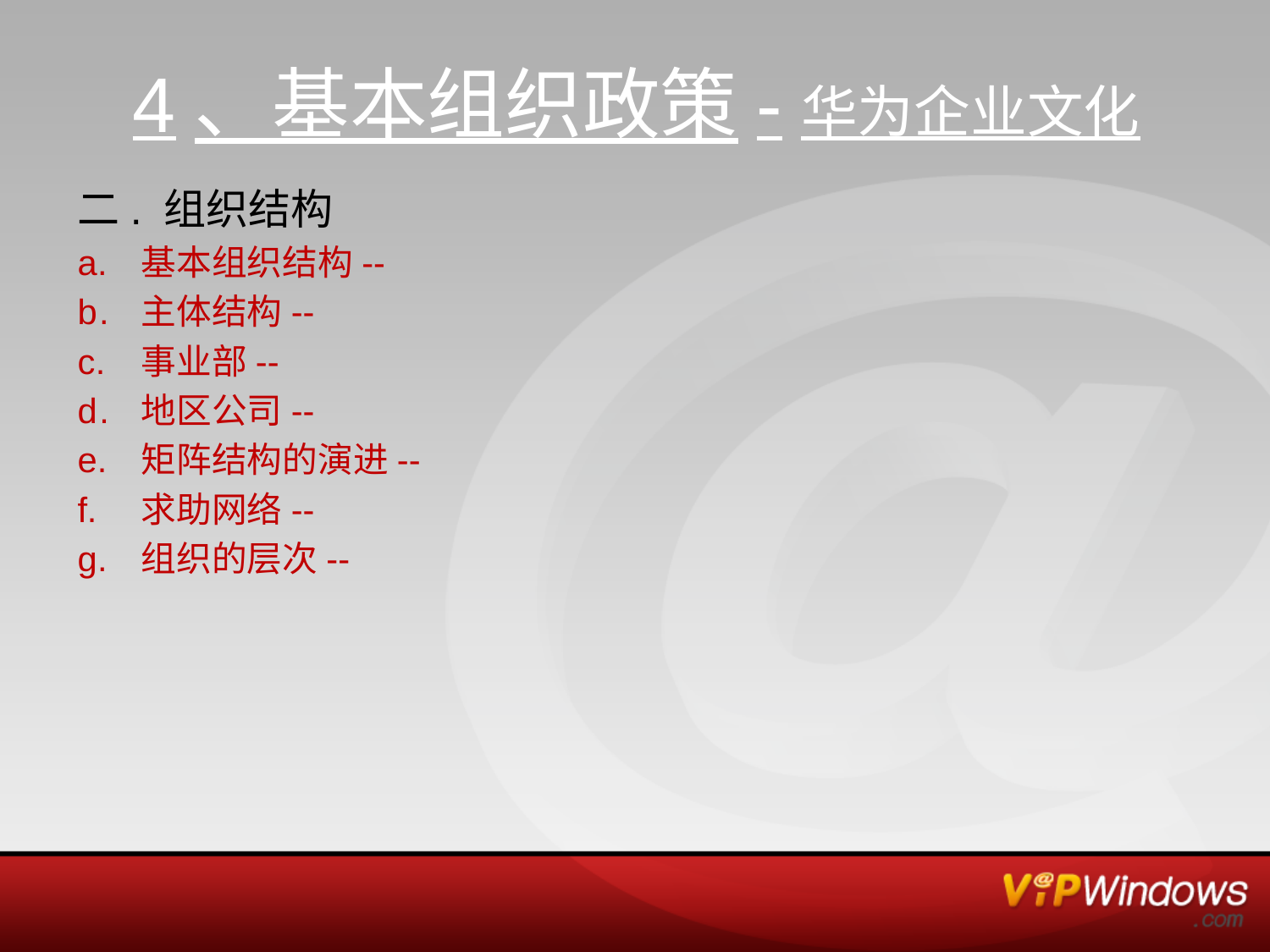

# 4、基本组织政策-华为企业文化
二. 组织结构
基本组织结构--
主体结构--
事业部--
地区公司--
矩阵结构的演进--
求助网络--
组织的层次--